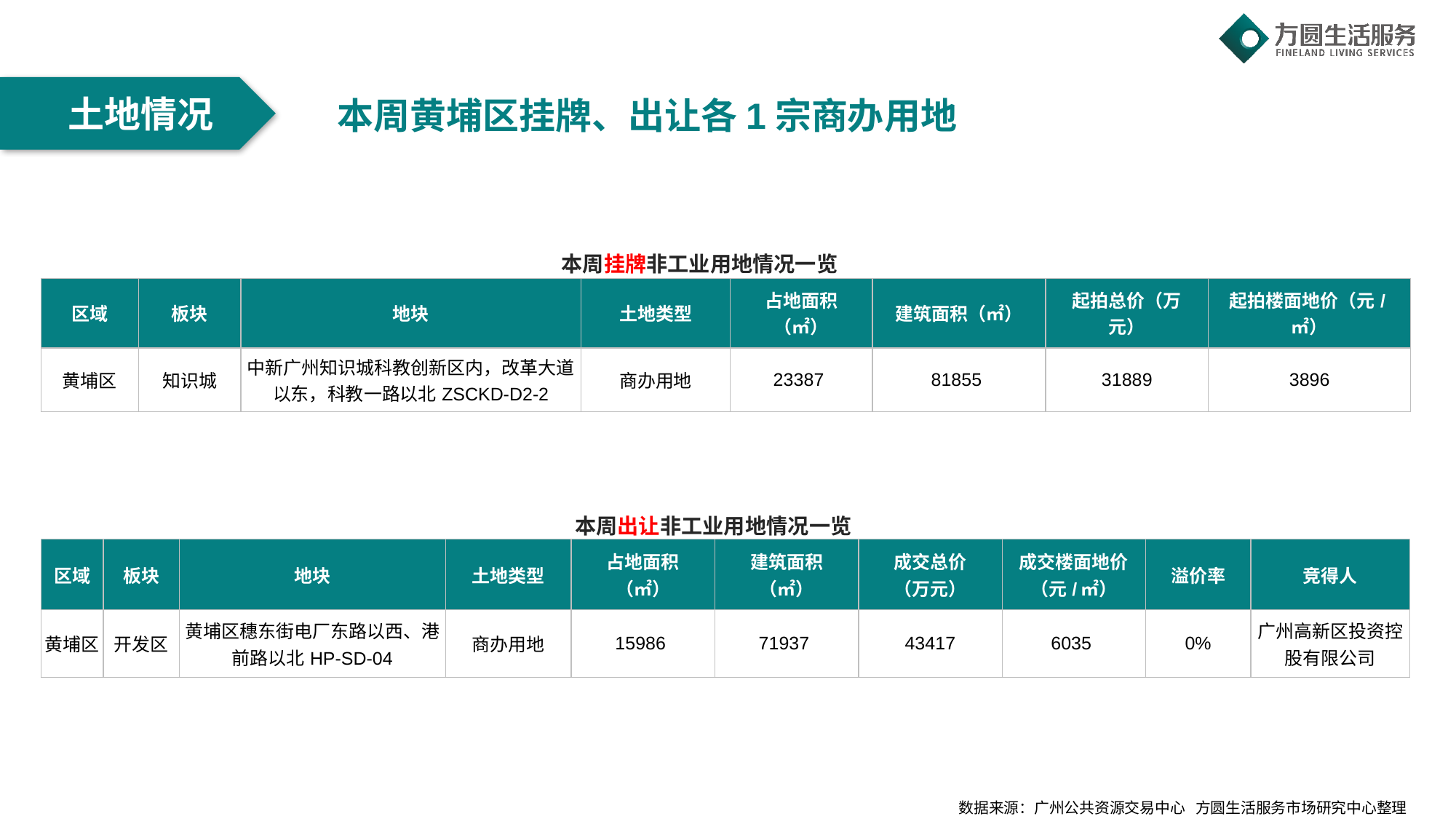

土地情况
本周黄埔区挂牌、出让各1宗商办用地
本周挂牌非工业用地情况一览
| 区域 | 板块 | 地块 | 土地类型 | 占地面积（㎡） | 建筑面积（㎡） | 起拍总价（万元） | 起拍楼面地价（元/㎡） |
| --- | --- | --- | --- | --- | --- | --- | --- |
| 黄埔区 | 知识城 | 中新广州知识城科教创新区内，改革大道以东，科教一路以北ZSCKD-D2-2 | 商办用地 | 23387 | 81855 | 31889 | 3896 |
本周出让非工业用地情况一览
| 区域 | 板块 | 地块 | 土地类型 | 占地面积（㎡） | 建筑面积（㎡） | 成交总价 （万元） | 成交楼面地价（元/㎡） | 溢价率 | 竞得人 |
| --- | --- | --- | --- | --- | --- | --- | --- | --- | --- |
| 黄埔区 | 开发区 | 黄埔区穗东街电厂东路以西、港前路以北HP-SD-04 | 商办用地 | 15986 | 71937 | 43417 | 6035 | 0% | 广州高新区投资控股有限公司 |
数据来源：广州公共资源交易中心   方圆生活服务市场研究中心整理